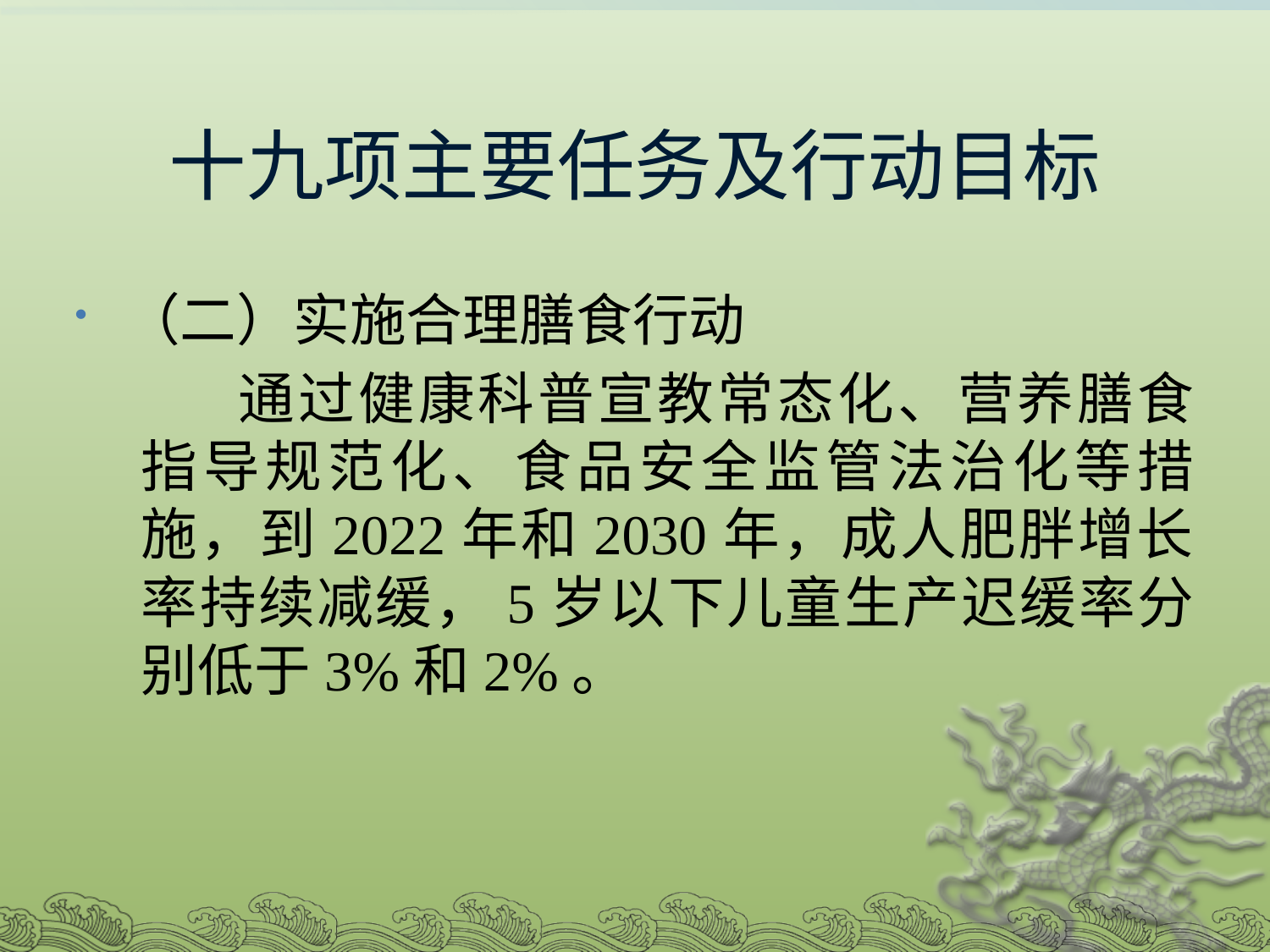

# 十九项主要任务及行动目标
（二）实施合理膳食行动
通过健康科普宣教常态化、营养膳食指导规范化、食品安全监管法治化等措施，到2022年和2030年，成人肥胖增长率持续减缓，5岁以下儿童生产迟缓率分别低于3%和2%。